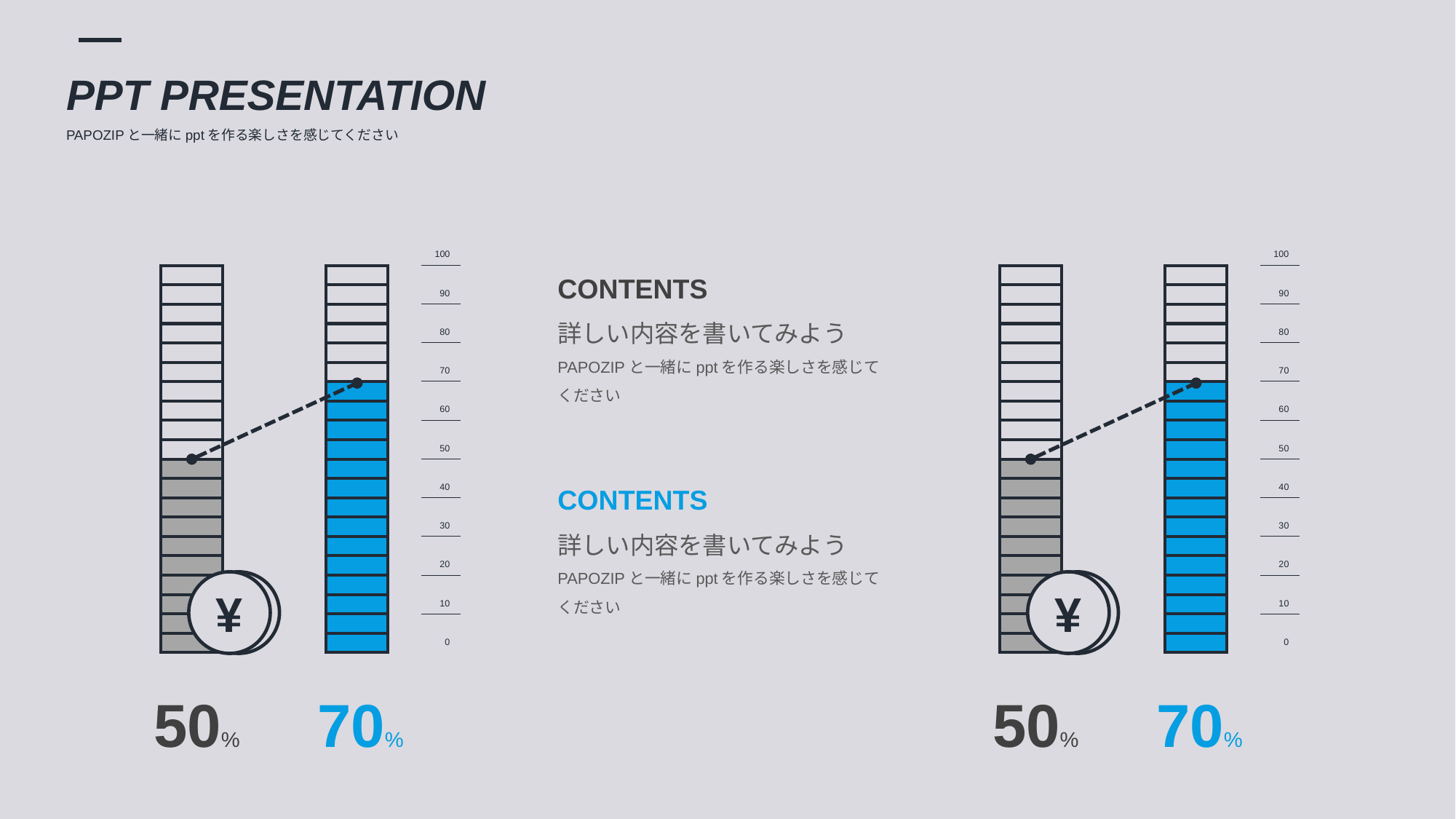

PPT PRESENTATION
PAPOZIPと一緒にpptを作る楽しさを感じてください
| 100 |
| --- |
| 90 |
| 80 |
| 70 |
| 60 |
| 50 |
| 40 |
| 30 |
| 20 |
| 10 |
| 0 |
| 100 |
| --- |
| 90 |
| 80 |
| 70 |
| 60 |
| 50 |
| 40 |
| 30 |
| 20 |
| 10 |
| 0 |
CONTENTS
詳しい内容を書いてみよう
PAPOZIPと一緒にpptを作る楽しさを感じてください
|  |
| --- |
|  |
|  |
|  |
|  |
|  |
|  |
|  |
|  |
|  |
|  |
|  |
|  |
|  |
|  |
|  |
|  |
|  |
|  |
|  |
|  |
| --- |
|  |
|  |
|  |
|  |
|  |
|  |
|  |
|  |
|  |
|  |
|  |
|  |
|  |
|  |
|  |
|  |
|  |
|  |
|  |
|  |
| --- |
|  |
|  |
|  |
|  |
|  |
|  |
|  |
|  |
|  |
|  |
|  |
|  |
|  |
|  |
|  |
|  |
|  |
|  |
|  |
|  |
| --- |
|  |
|  |
|  |
|  |
|  |
|  |
|  |
|  |
|  |
|  |
|  |
|  |
|  |
|  |
|  |
|  |
|  |
|  |
|  |
CONTENTS
詳しい内容を書いてみよう
PAPOZIPと一緒にpptを作る楽しさを感じてください
¥

¥

50%
70%
50%
70%